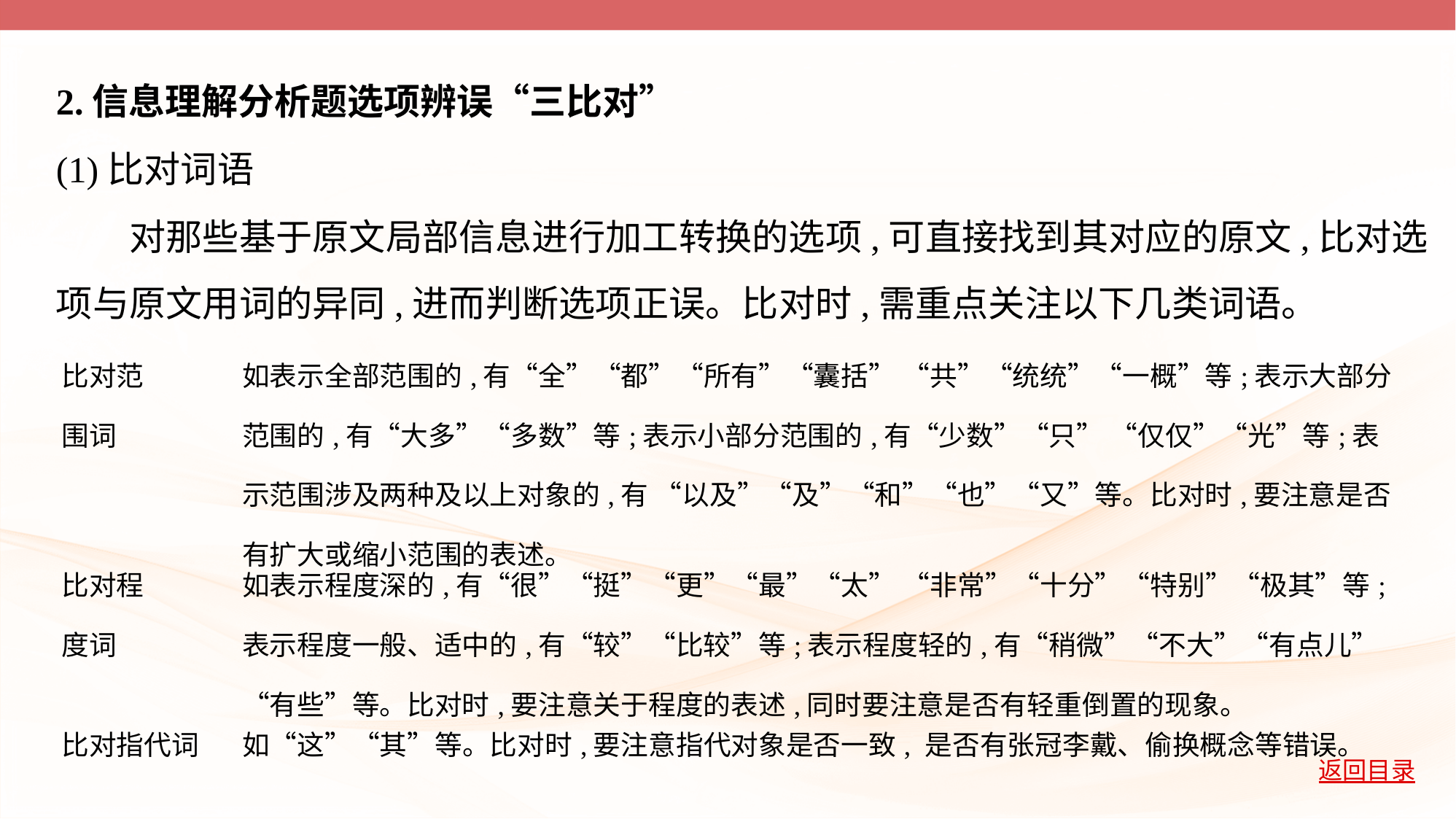

2.信息理解分析题选项辨误“三比对”
(1)比对词语
　　对那些基于原文局部信息进行加工转换的选项,可直接找到其对应的原文,比对选
项与原文用词的异同,进而判断选项正误。比对时,需重点关注以下几类词语。
| 比对范 围词 | 如表示全部范围的,有“全”“都”“所有”“囊括” “共”“统统”“一概”等;表示大部分范围的,有“大多”“多数”等;表示小部分范围的,有“少数”“只” “仅仅”“光”等;表示范围涉及两种及以上对象的,有 “以及”“及”“和”“也”“又”等。比对时,要注意是否有扩大或缩小范围的表述。 |
| --- | --- |
| 比对程 度词 | 如表示程度深的,有“很”“挺”“更”“最”“太” “非常”“十分”“特别”“极其”等;表示程度一般、适中的,有“较”“比较”等;表示程度轻的,有“稍微”“不大”“有点儿”“有些”等。比对时,要注意关于程度的表述,同时要注意是否有轻重倒置的现象。 |
| 比对指代词 | 如“这”“其”等。比对时,要注意指代对象是否一致, 是否有张冠李戴、偷换概念等错误。 |